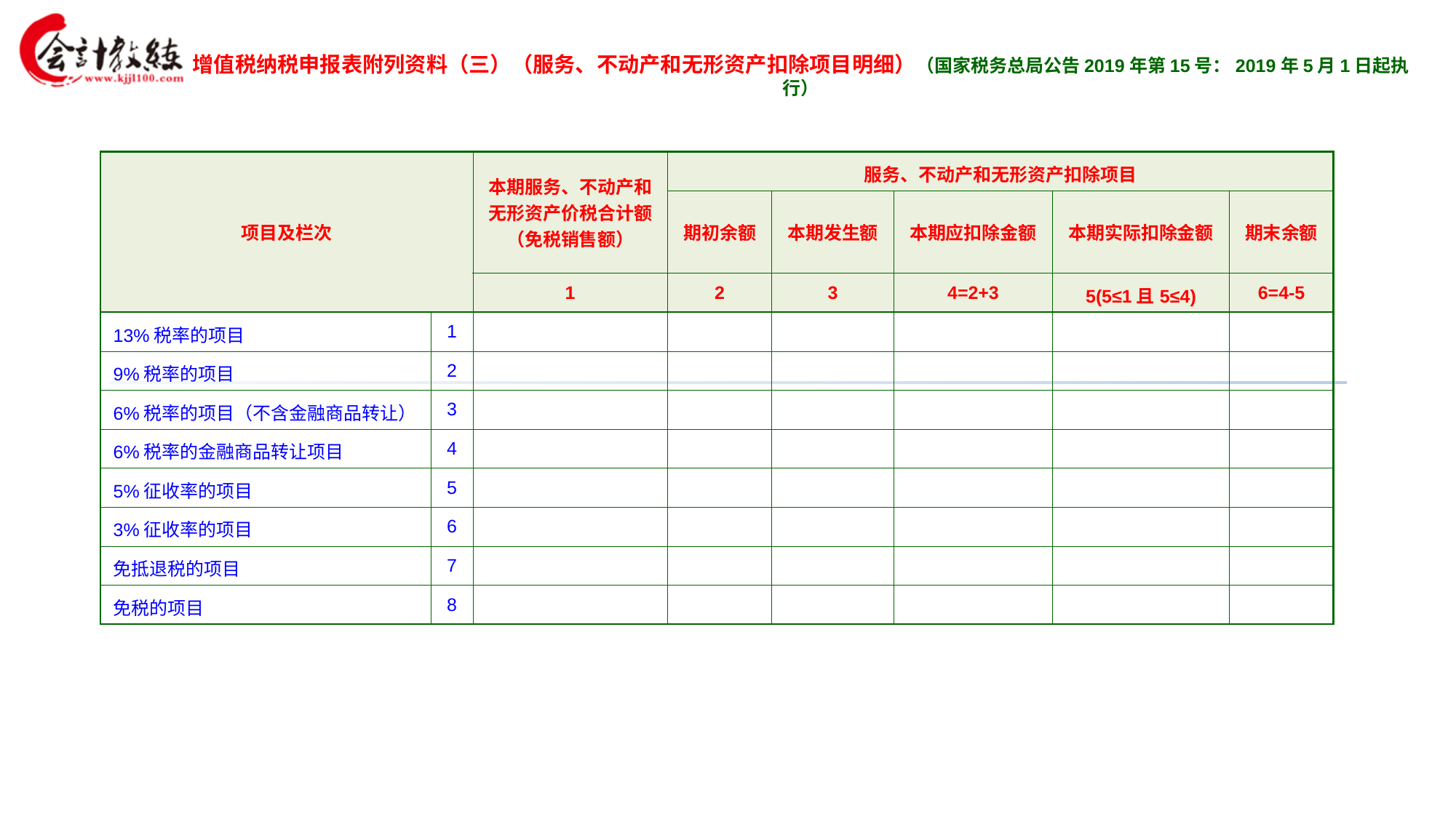

增值税纳税申报表附列资料（三）（服务、不动产和无形资产扣除项目明细）（国家税务总局公告2019年第15号：2019年5月1日起执行）
| 项目及栏次 |  | 本期服务、不动产和 无形资产价税合计额 （免税销售额） | 服务、不动产和无形资产扣除项目 |  |  |  |  |
| --- | --- | --- | --- | --- | --- | --- | --- |
|  |  |  | 期初余额 | 本期发生额 | 本期应扣除金额 | 本期实际扣除金额 | 期末余额 |
|  |  | 1 | 2 | 3 | 4=2+3 | 5(5≤1且5≤4) | 6=4-5 |
| 13%税率的项目 | 1 |  |  |  |  |  |  |
| 9%税率的项目 | 2 |  |  |  |  |  |  |
| 6%税率的项目（不含金融商品转让） | 3 |  |  |  |  |  |  |
| 6%税率的金融商品转让项目 | 4 |  |  |  |  |  |  |
| 5%征收率的项目 | 5 |  |  |  |  |  |  |
| 3%征收率的项目 | 6 |  |  |  |  |  |  |
| 免抵退税的项目 | 7 |  |  |  |  |  |  |
| 免税的项目 | 8 |  |  |  |  |  |  |